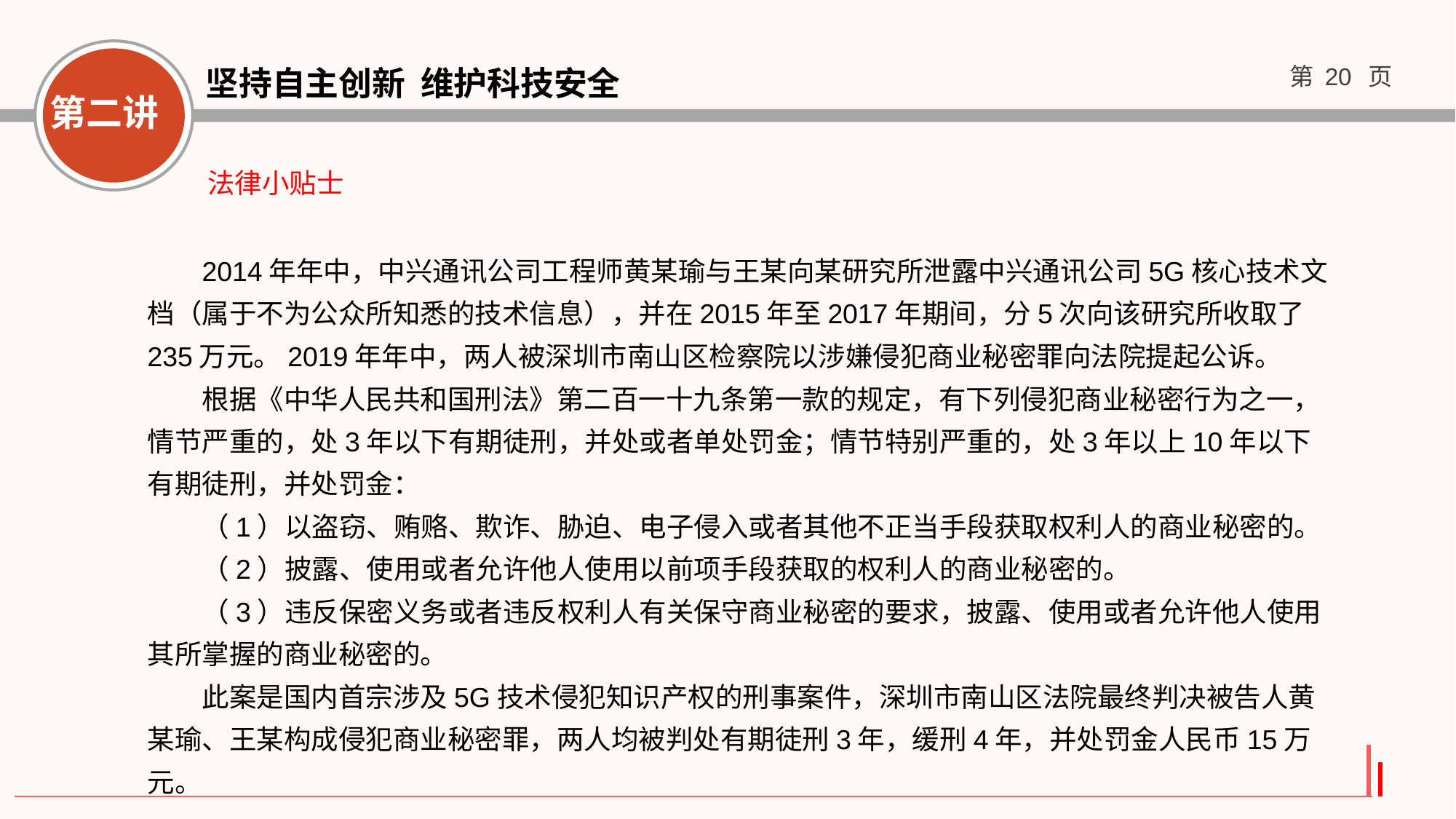

法律小贴士
2014年年中，中兴通讯公司工程师黄某瑜与王某向某研究所泄露中兴通讯公司5G核心技术文档（属于不为公众所知悉的技术信息），并在2015年至2017年期间，分5次向该研究所收取了235万元。2019年年中，两人被深圳市南山区检察院以涉嫌侵犯商业秘密罪向法院提起公诉。
根据《中华人民共和国刑法》第二百一十九条第一款的规定，有下列侵犯商业秘密行为之一，情节严重的，处3年以下有期徒刑，并处或者单处罚金；情节特别严重的，处3年以上10年以下有期徒刑，并处罚金：
（1）以盗窃、贿赂、欺诈、胁迫、电子侵入或者其他不正当手段获取权利人的商业秘密的。
（2）披露、使用或者允许他人使用以前项手段获取的权利人的商业秘密的。
（3）违反保密义务或者违反权利人有关保守商业秘密的要求，披露、使用或者允许他人使用其所掌握的商业秘密的。
此案是国内首宗涉及5G技术侵犯知识产权的刑事案件，深圳市南山区法院最终判决被告人黄某瑜、王某构成侵犯商业秘密罪，两人均被判处有期徒刑3年，缓刑4年，并处罚金人民币15万元。